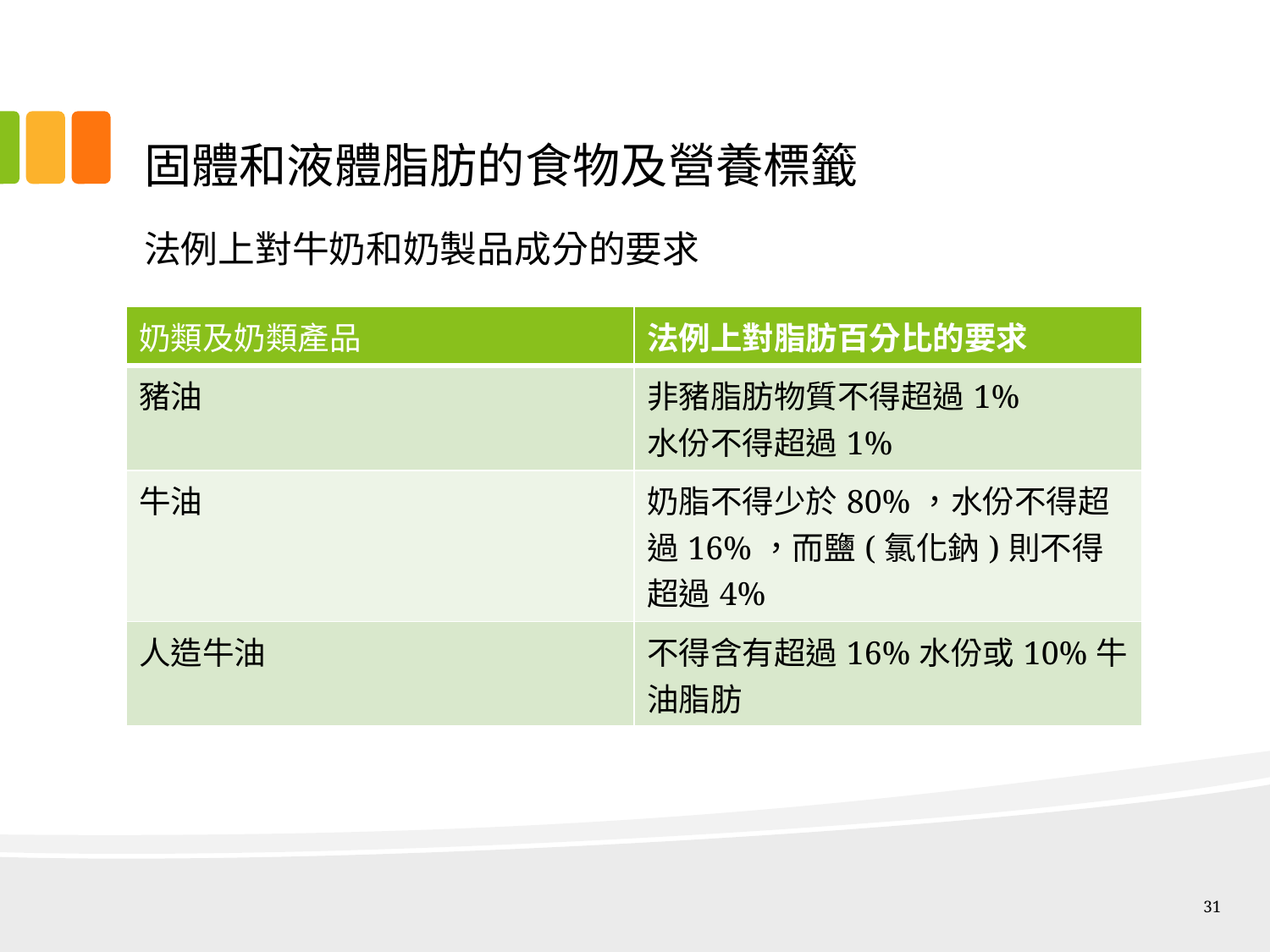

# 固體和液體脂肪的食物及營養標籤
法例上對牛奶和奶製品成分的要求

| 奶類及奶類產品 | 法例上對脂肪百分比的要求 |
| --- | --- |
| 豬油 | 非豬脂肪物質不得超過1% 水份不得超過1% |
| 牛油 | 奶脂不得少於80%，水份不得超過16%，而鹽(氯化鈉)則不得超過4% |
| 人造牛油 | 不得含有超過16%水份或10%牛油脂肪 |
31